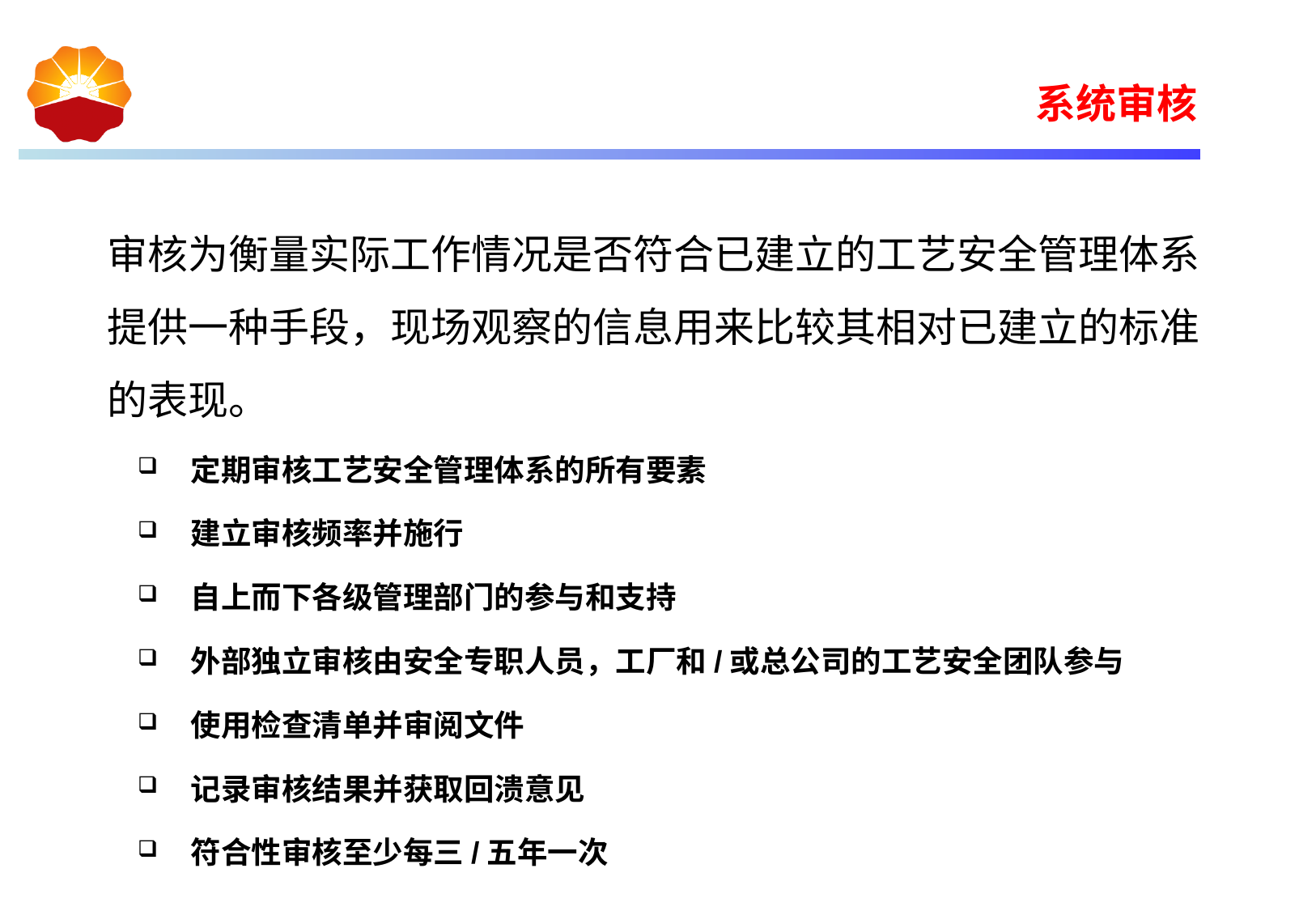

系统审核
审核为衡量实际工作情况是否符合已建立的工艺安全管理体系提供一种手段，现场观察的信息用来比较其相对已建立的标准的表现。
定期审核工艺安全管理体系的所有要素
建立审核频率并施行
自上而下各级管理部门的参与和支持
外部独立审核由安全专职人员，工厂和/或总公司的工艺安全团队参与
使用检查清单并审阅文件
记录审核结果并获取回溃意见
符合性审核至少每三/五年一次